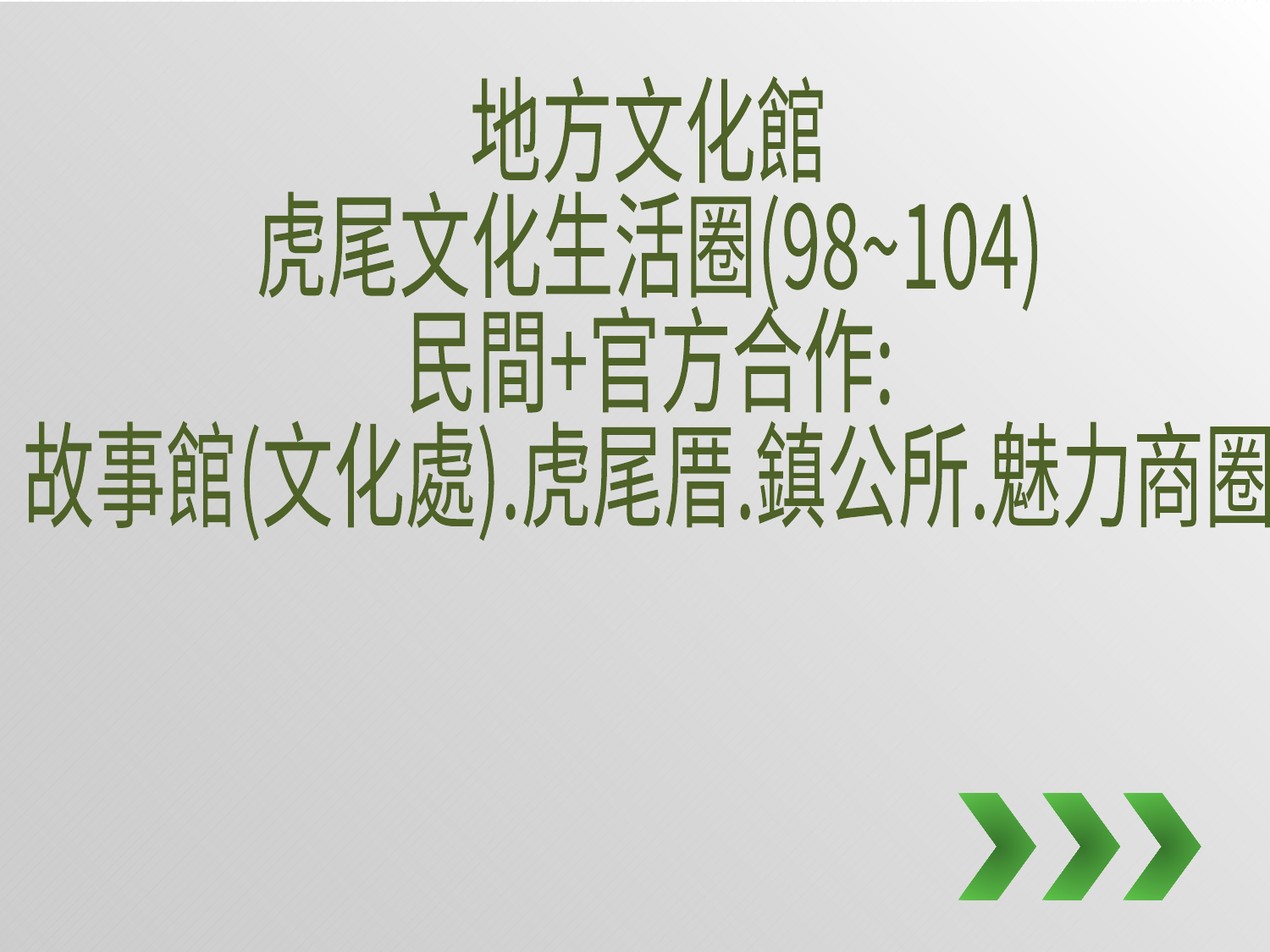

地方文化館
虎尾文化生活圈(98~104)
民間+官方合作:
故事館(文化處).虎尾厝.鎮公所.魅力商圈